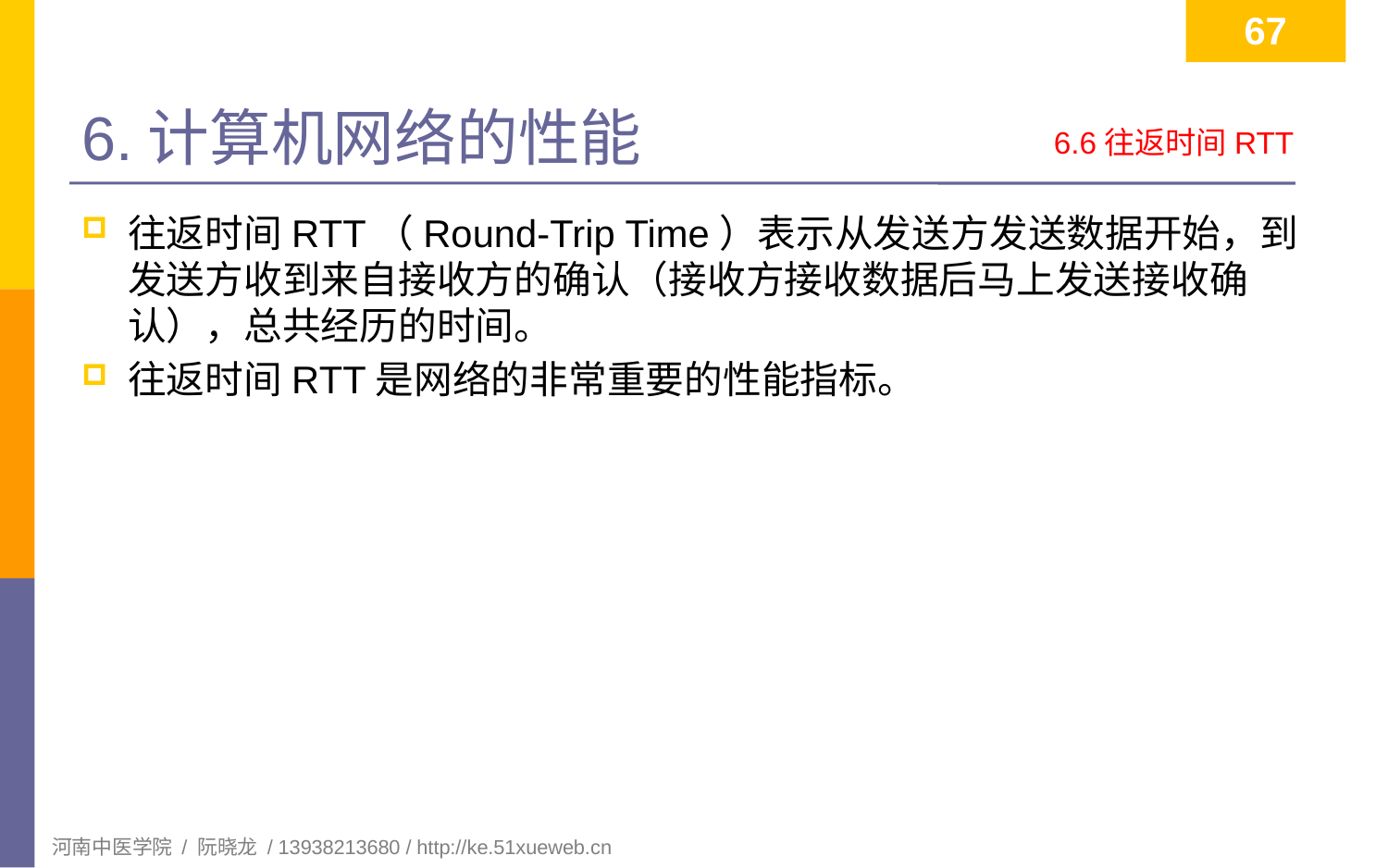

67
# 6.计算机网络的性能
6.6往返时间RTT
往返时间RTT（Round-Trip Time）表示从发送方发送数据开始，到发送方收到来自接收方的确认（接收方接收数据后马上发送接收确认），总共经历的时间。
往返时间RTT是网络的非常重要的性能指标。